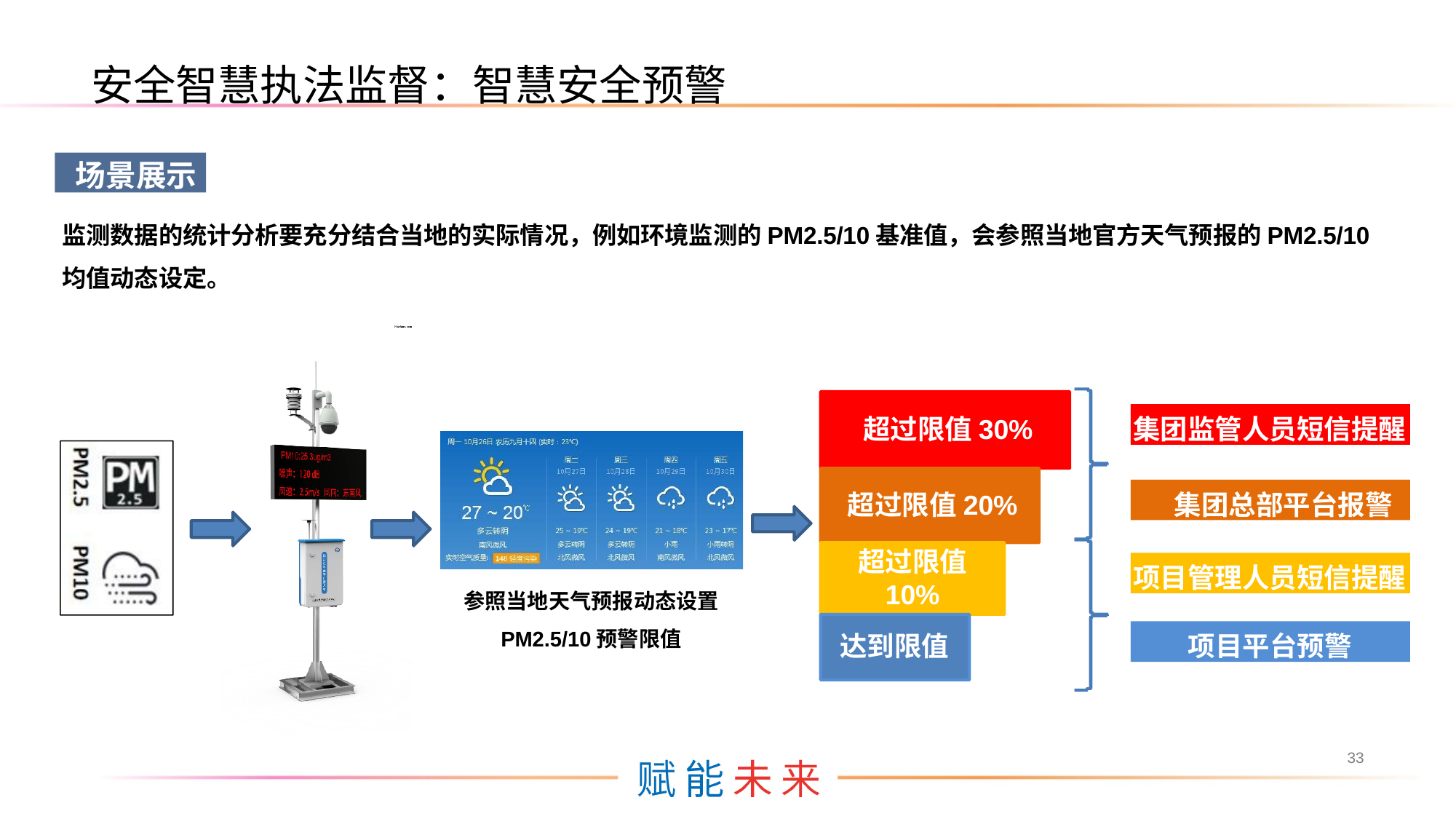

安全智慧执法监督：智慧安全预警
场景展示
监测数据的统计分析要充分结合当地的实际情况，例如环境监测的PM2.5/10基准值，会参照当地官方天气预报的PM2.5/10  均值动态设定。

集团监管人员短信提醒
超过限值30%

集团总部平台报警
超过限值20%

超过限值
10%
项目管理人员短信提醒
参照当地天气预报动态设置
PM2.5/10预警限值

项目平台预警
达到限值
33